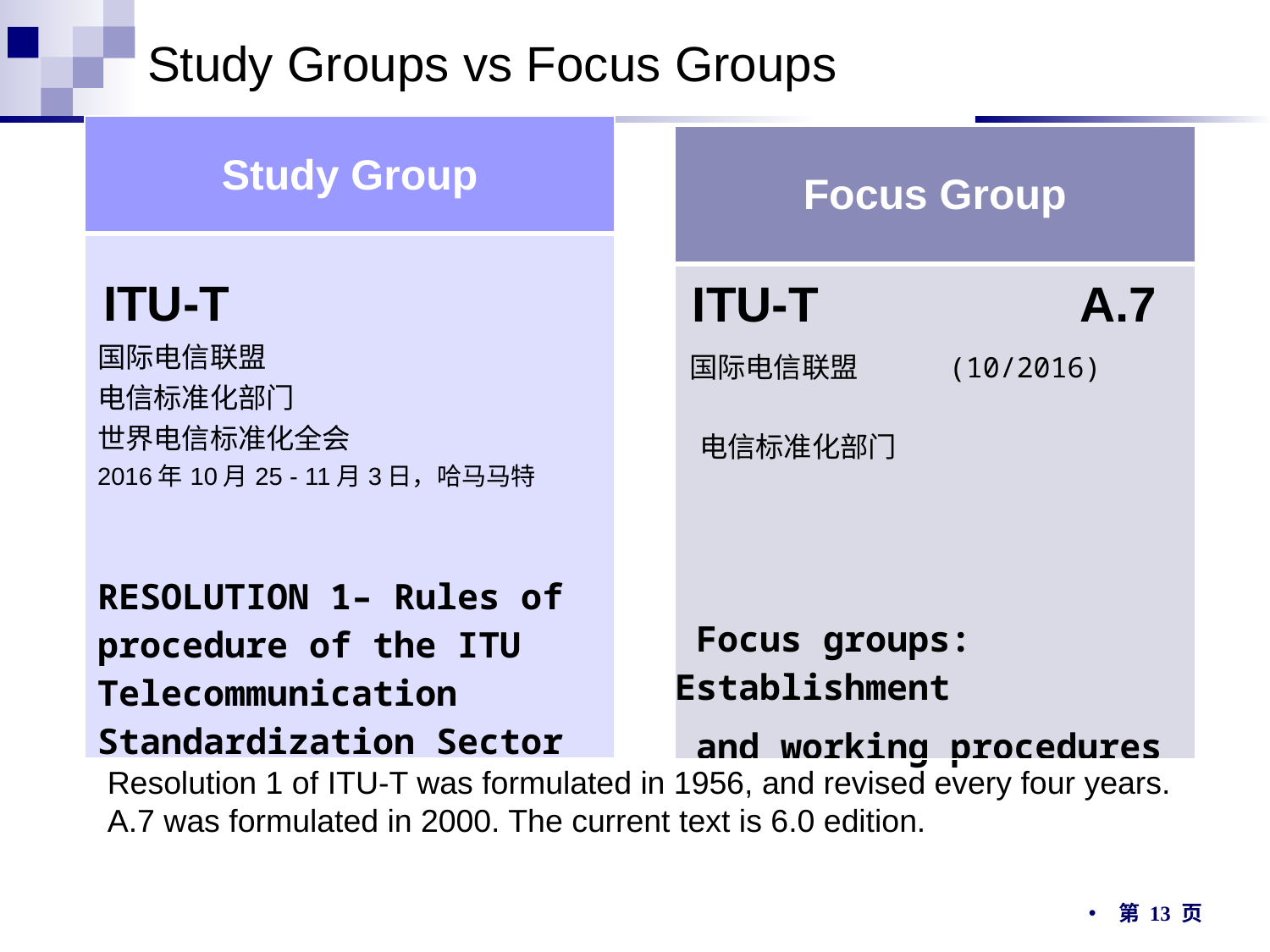

Study Groups vs Focus Groups
| Study Group |
| --- |
| ITU-T 国际电信联盟 电信标准化部门 世界电信标准化全会 2016年10月25 - 11月3日，哈马马特 RESOLUTION 1– Rules of procedure of the ITU Telecommunication Standardization Sector |
| Focus Group |
| --- |
| ITU-T A.7 国际电信联盟 (10/2016) 电信标准化部门 Focus groups: Establishment and working procedures |
Resolution 1 of ITU-T was formulated in 1956, and revised every four years.
A.7 was formulated in 2000. The current text is 6.0 edition.

第 13 页